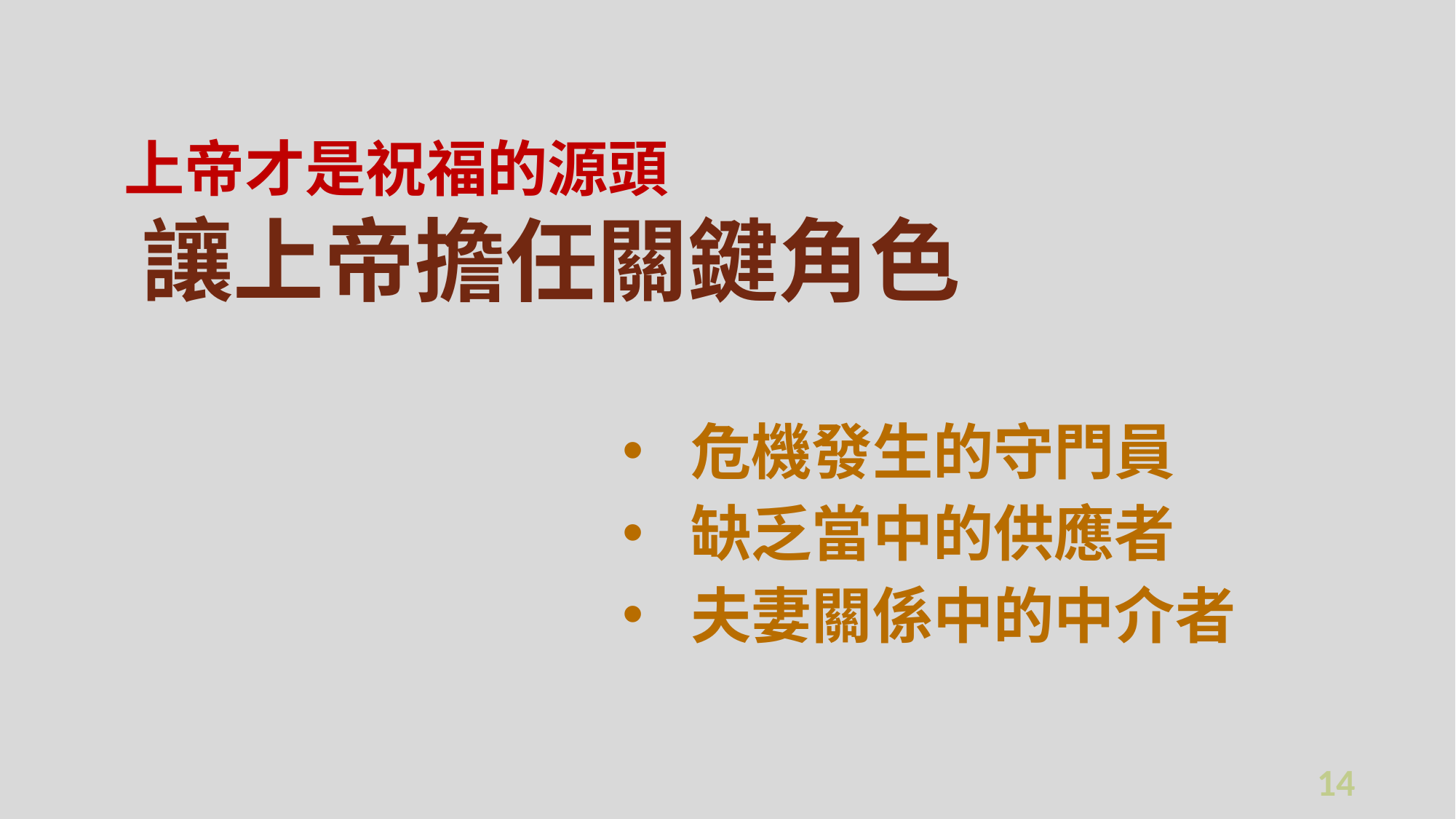

上帝才是祝福的源頭
讓上帝擔任關鍵角色
危機發生的守門員
缺乏當中的供應者
夫妻關係中的中介者
14